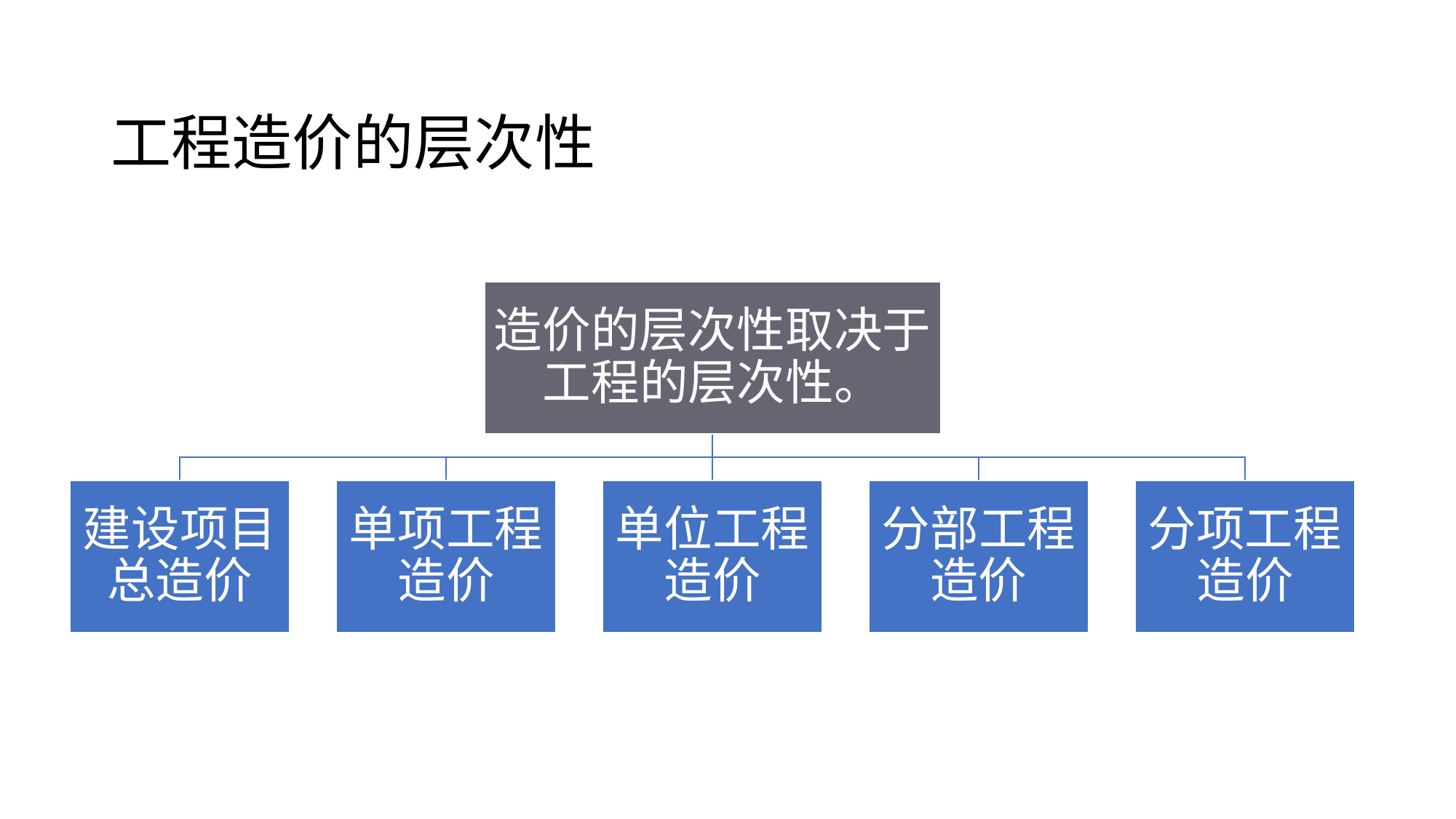

# 工程造价的层次性

造价的层次性取决于工程的层次性。

建设项目总造价
单项工程造价
单位工程造价
分部工程造价
分项工程造价